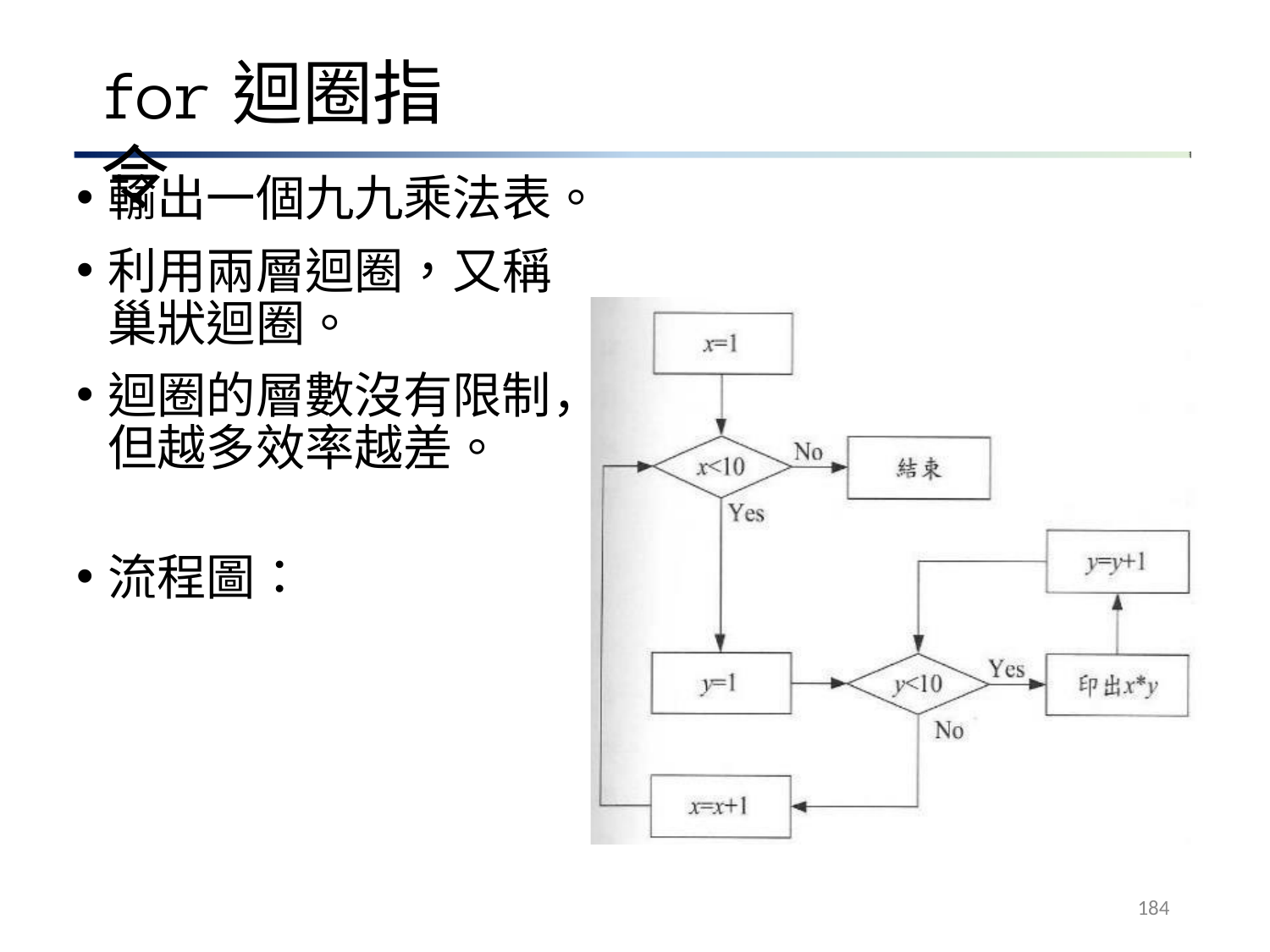

# for迴圈指令
輸出一個九九乘法表。
利用兩層迴圈，又稱 巢狀迴圈。
迴圈的層數沒有限制 但越多效率越差。

流程圖：

，
184